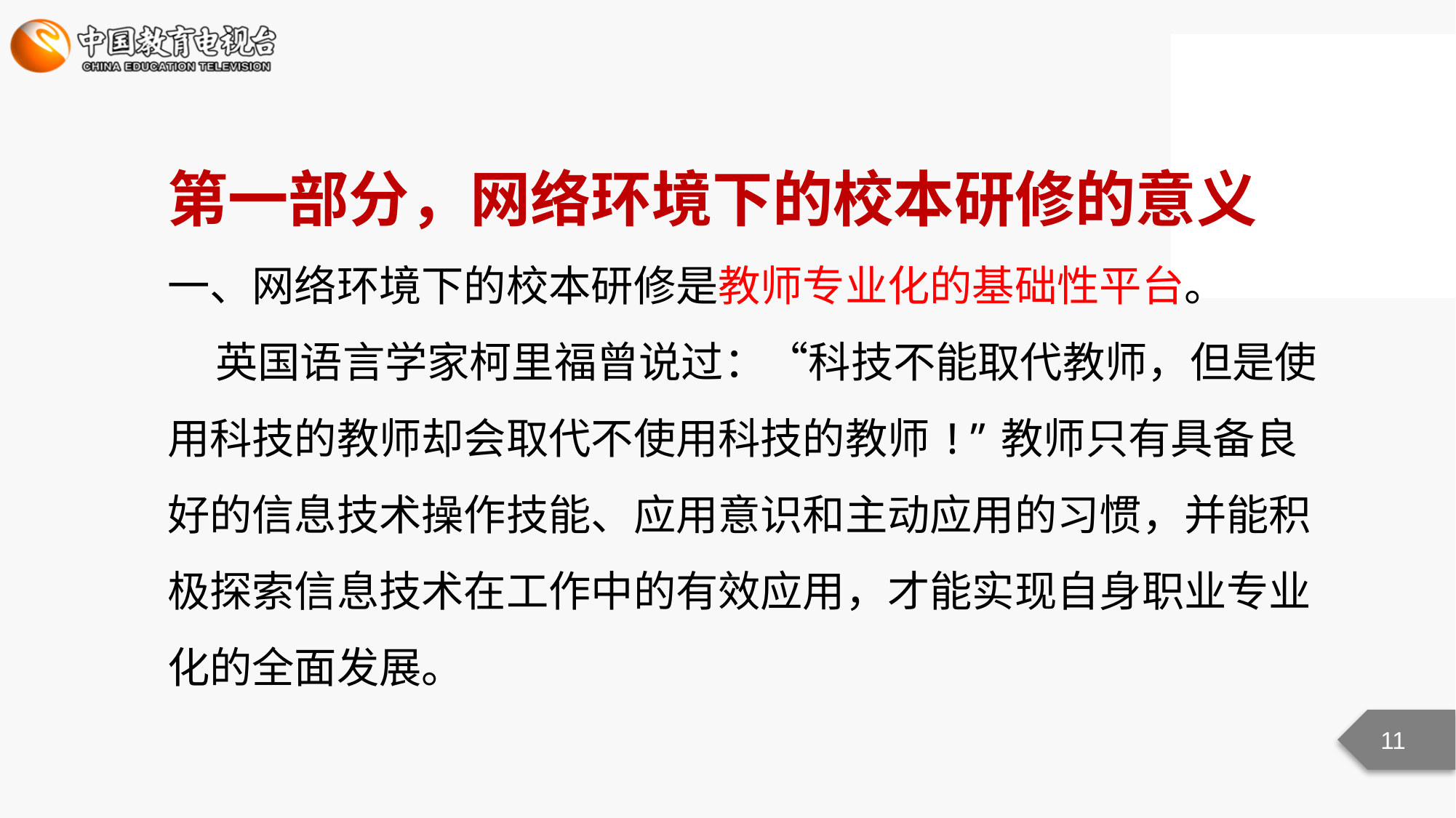

第一部分，网络环境下的校本研修的意义
一、网络环境下的校本研修是教师专业化的基础性平台。
    英国语言学家柯里福曾说过：“科技不能取代教师，但是使用科技的教师却会取代不使用科技的教师!”教师只有具备良好的信息技术操作技能、应用意识和主动应用的习惯，并能积极探索信息技术在工作中的有效应用，才能实现自身职业专业化的全面发展。